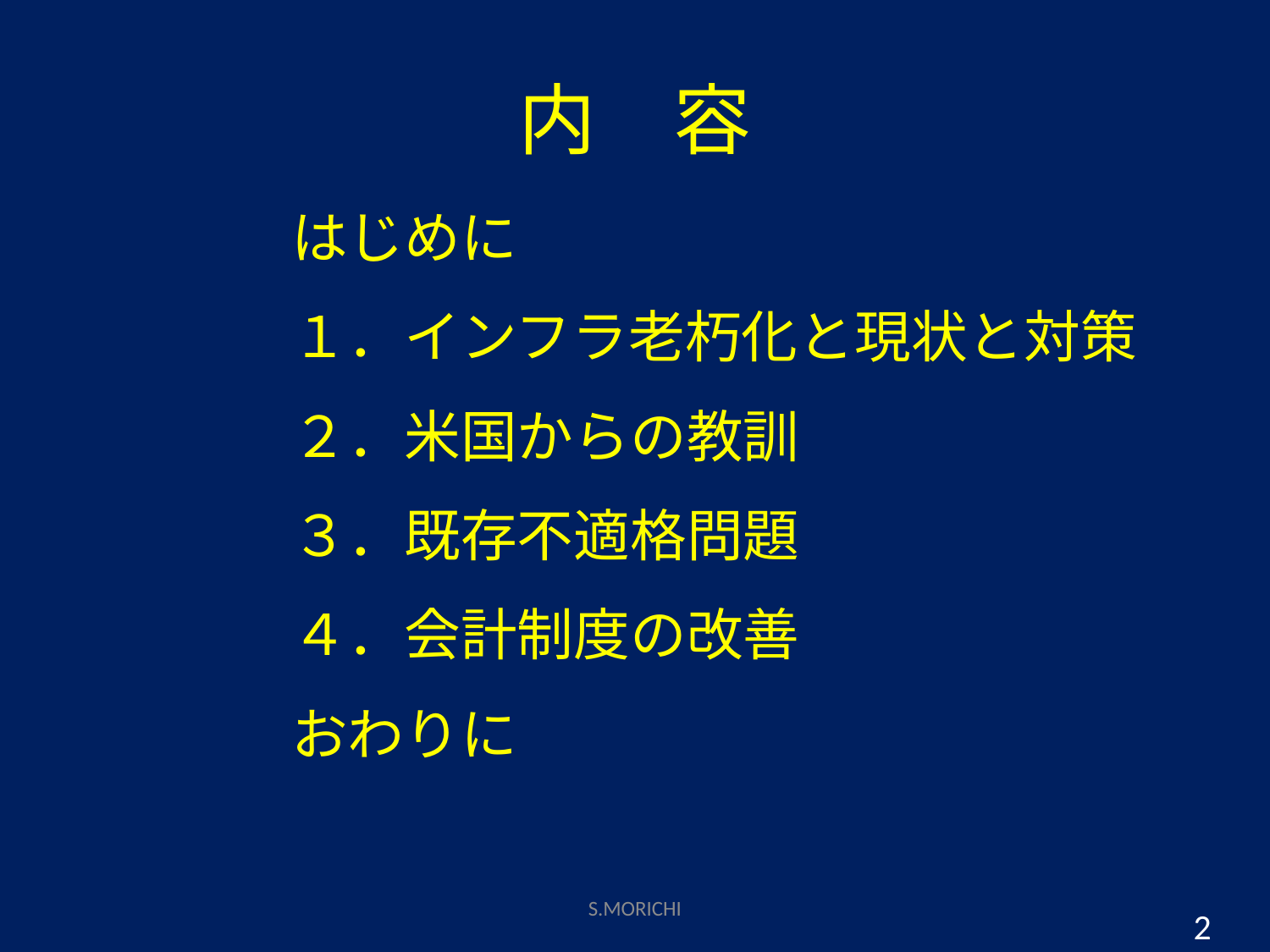

# 内　容
はじめに
１．インフラ老朽化と現状と対策
２．米国からの教訓
３．既存不適格問題
４．会計制度の改善
おわりに
S.MORICHI
2